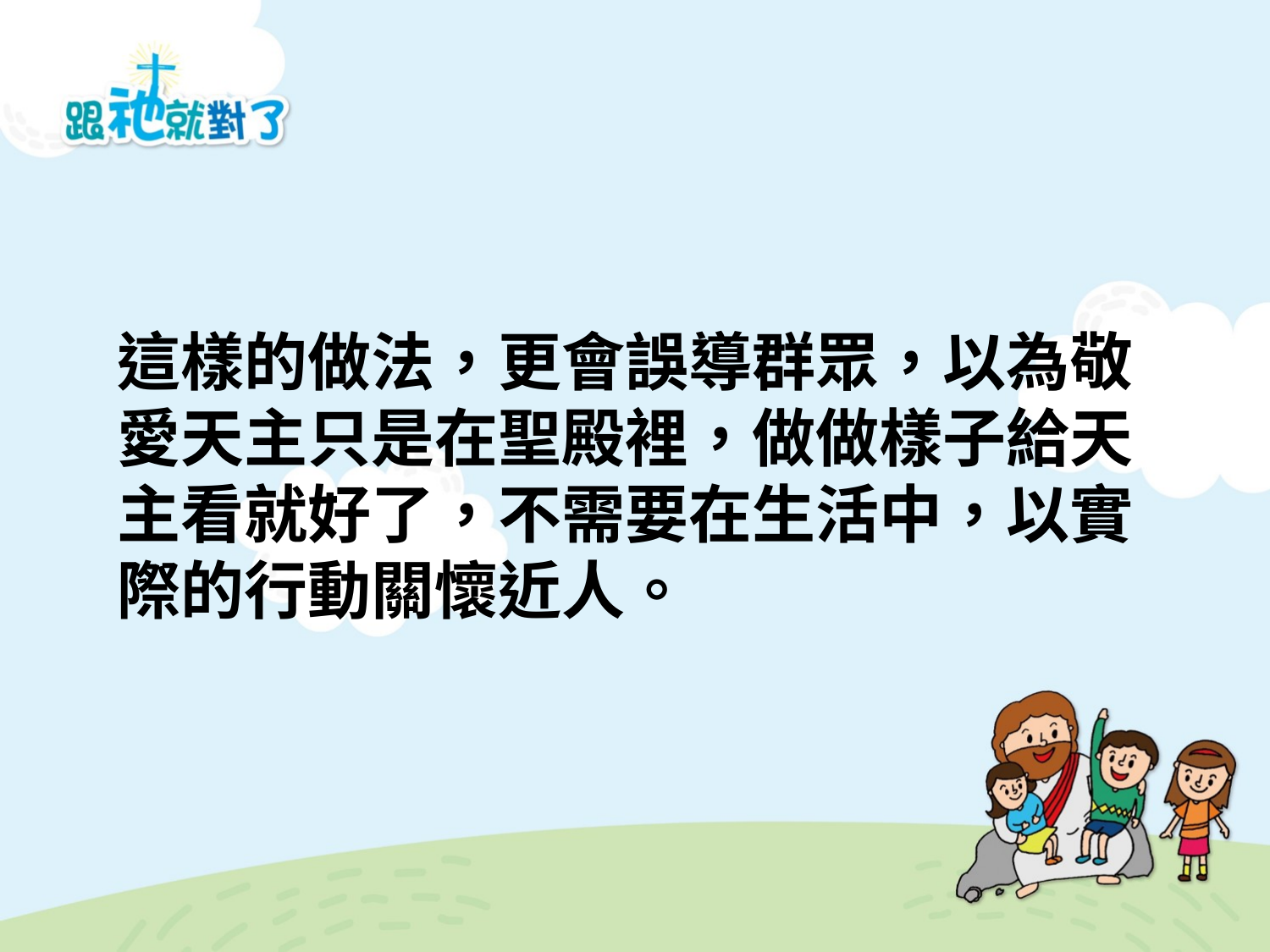

這樣的做法，更會誤導群眾，以為敬愛天主只是在聖殿裡，做做樣子給天主看就好了，不需要在生活中，以實際的行動關懷近人。